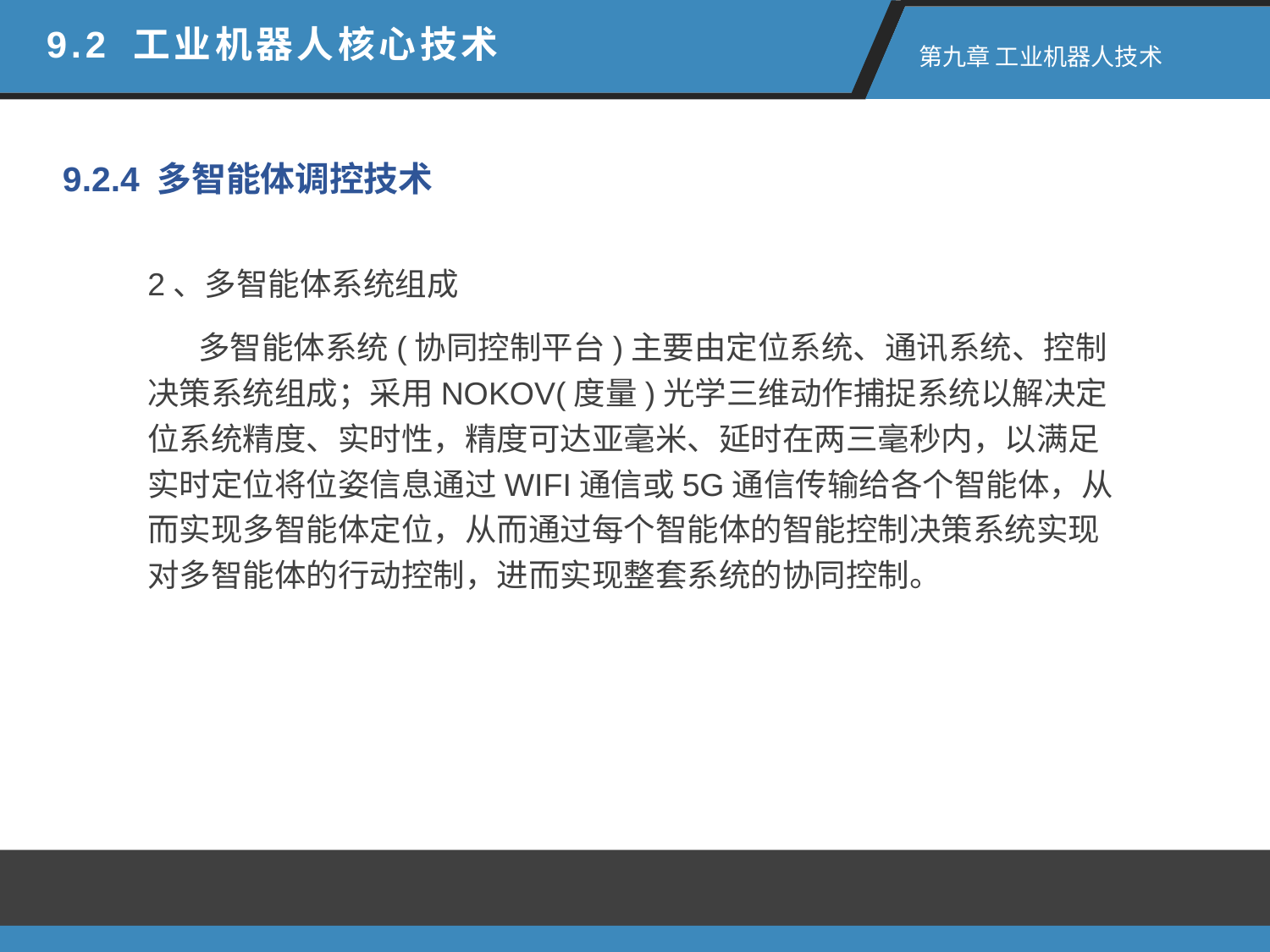

9.2 工业机器人核心技术
第九章 工业机器人技术
9.2.4 多智能体调控技术
2、多智能体系统组成
      多智能体系统(协同控制平台)主要由定位系统、通讯系统、控制决策系统组成；采用NOKOV(度量)光学三维动作捕捉系统以解决定位系统精度、实时性，精度可达亚毫米、延时在两三毫秒内，以满足实时定位将位姿信息通过WIFI通信或5G通信传输给各个智能体，从而实现多智能体定位，从而通过每个智能体的智能控制决策系统实现对多智能体的行动控制，进而实现整套系统的协同控制。